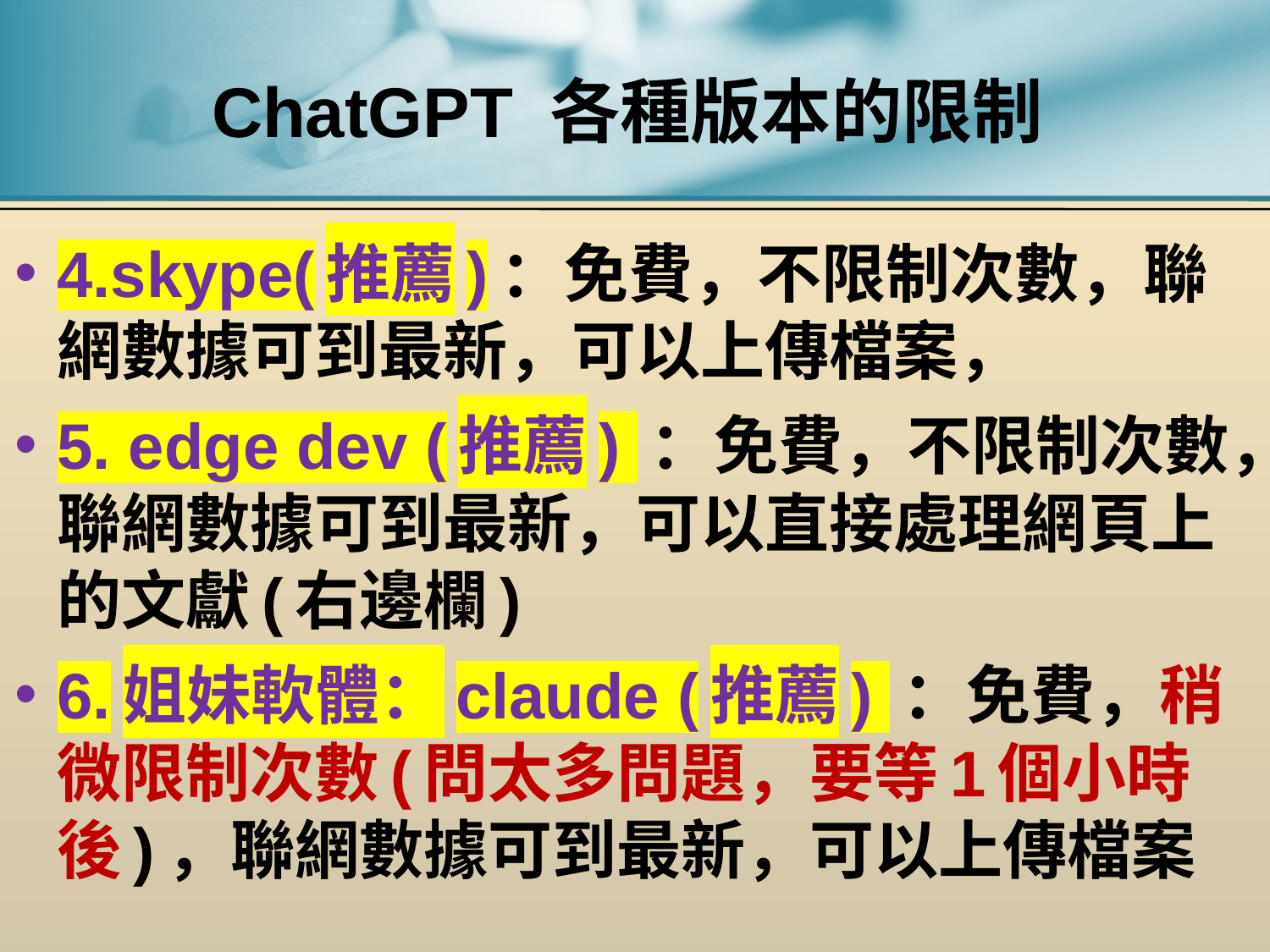

# ChatGPT 各種版本的限制
4.skype(推薦)：免費，不限制次數，聯網數據可到最新，可以上傳檔案，
5. edge dev (推薦) ：免費，不限制次數，聯網數據可到最新，可以直接處理網頁上的文獻(右邊欄)
6.姐妹軟體：claude (推薦) ：免費，稍微限制次數(問太多問題，要等1個小時後)，聯網數據可到最新，可以上傳檔案